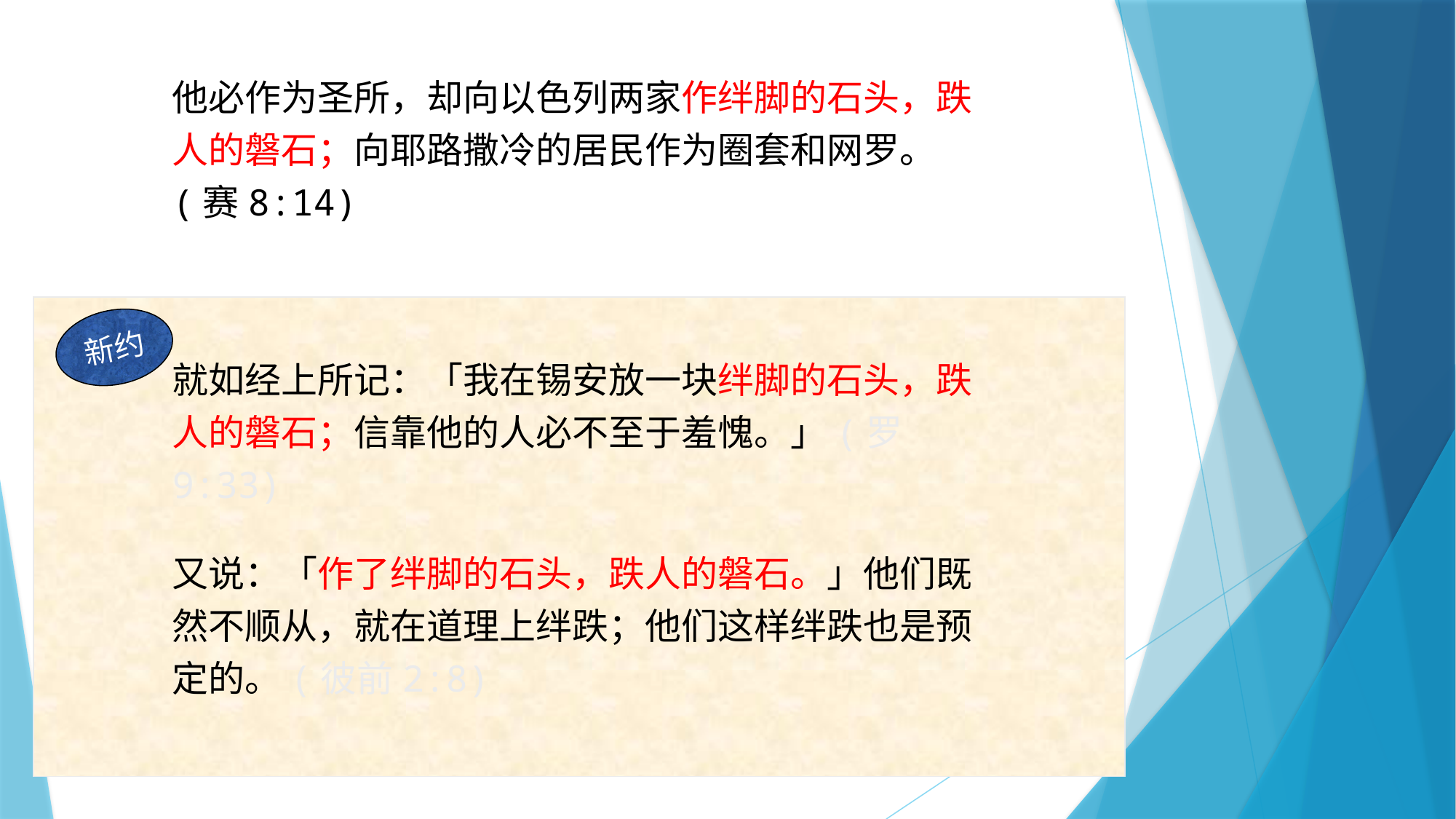

他必作为圣所，却向以色列两家作绊脚的石头，跌人的磐石；向耶路撒冷的居民作为圈套和网罗。(赛8:14)

就如经上所记：「我在锡安放一块绊脚的石头，跌人的磐石；信靠他的人必不至于羞愧。」(罗9:33)
又说：「作了绊脚的石头，跌人的磐石。」他们既然不顺从，就在道理上绊跌；他们这样绊跌也是预定的。(彼前2:8)

新约